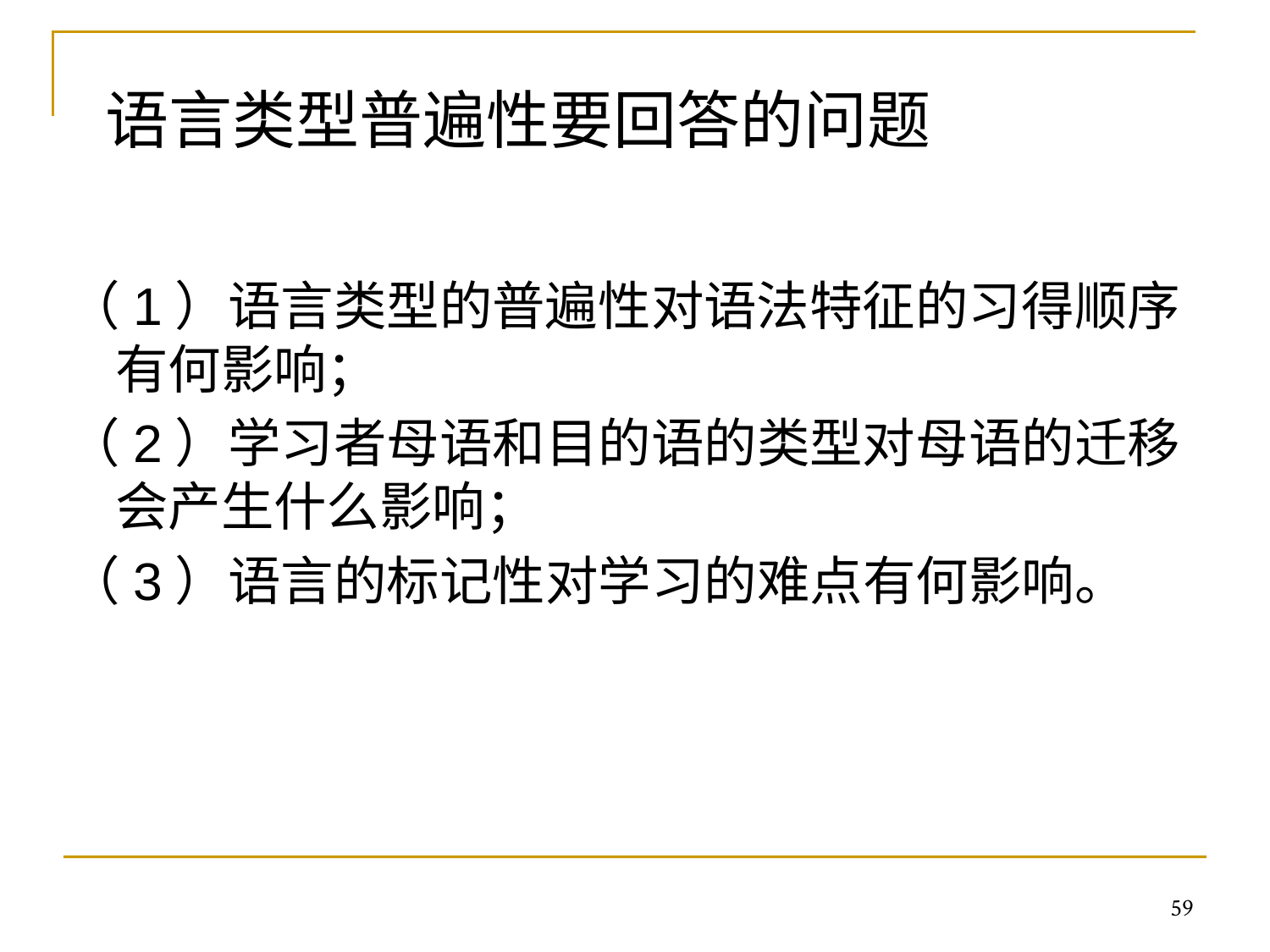

# 语言类型普遍性要回答的问题
（1）语言类型的普遍性对语法特征的习得顺序有何影响；
（2）学习者母语和目的语的类型对母语的迁移会产生什么影响；
（3）语言的标记性对学习的难点有何影响。
59